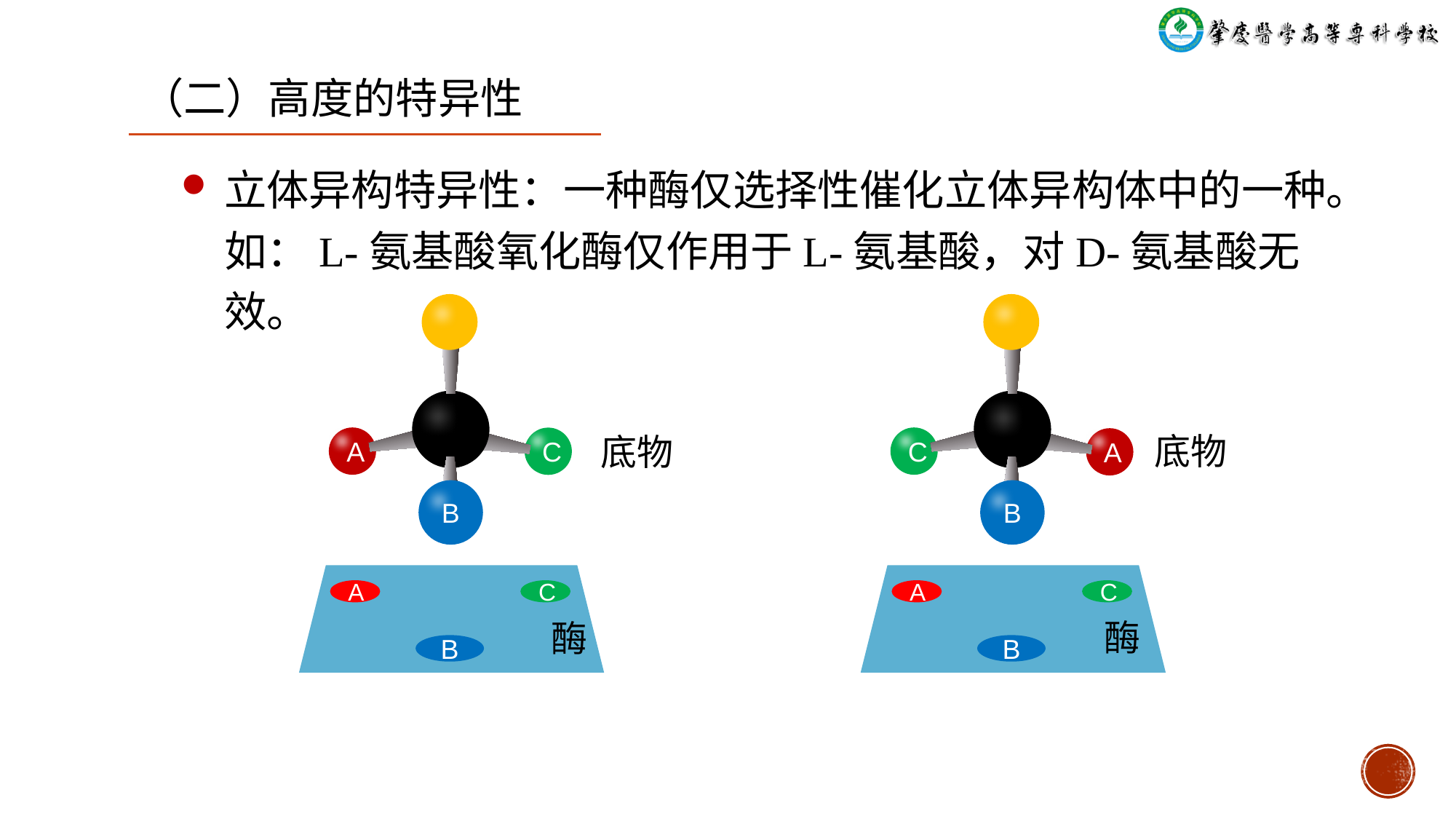

（二）高度的特异性
立体异构特异性：一种酶仅选择性催化立体异构体中的一种。如：L-氨基酸氧化酶仅作用于L-氨基酸，对D-氨基酸无效。

底物
底物

A
C
C
A

B
B

A
C
B

A
C
B
酶
酶